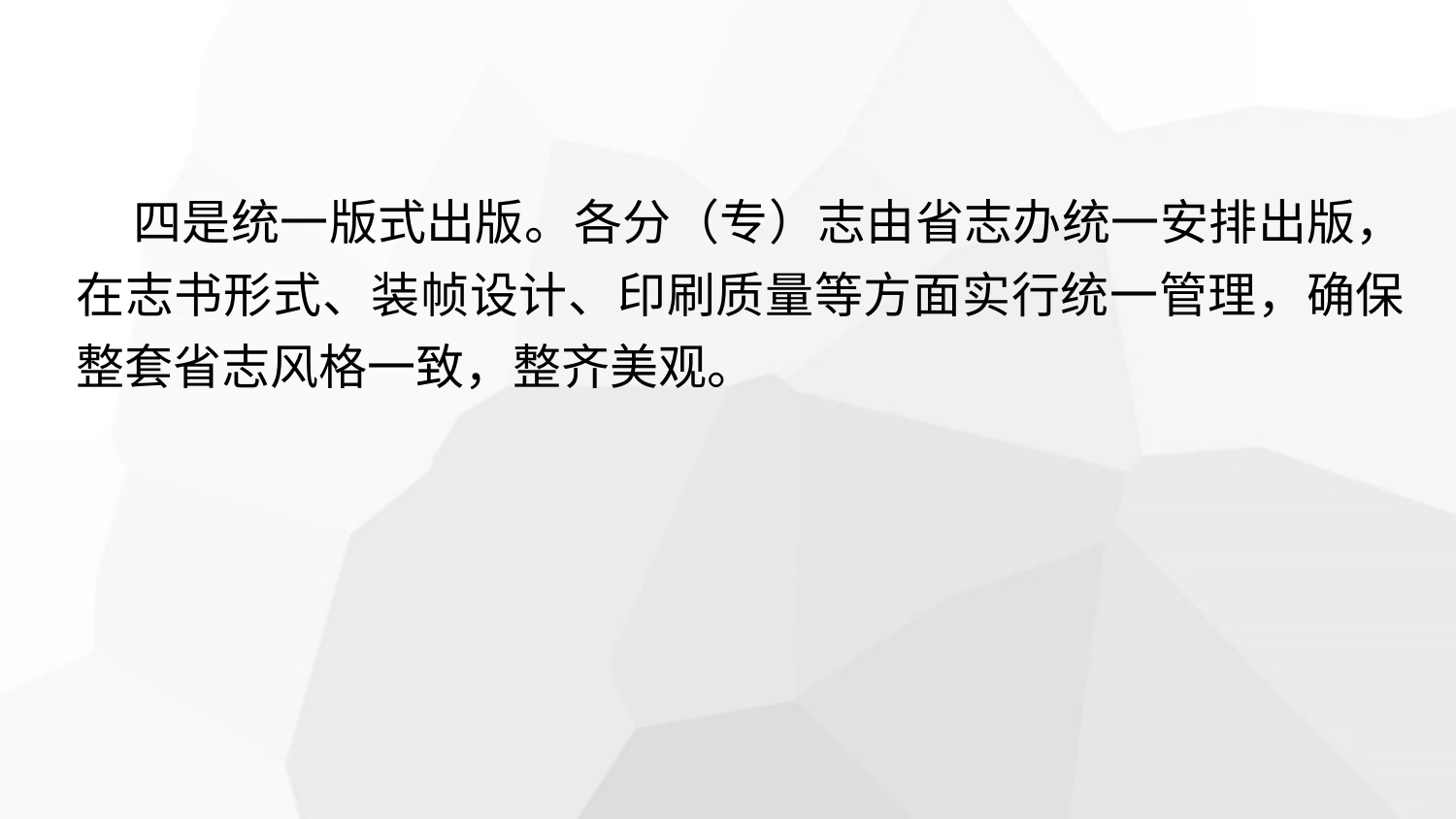

四是统一版式出版。各分（专）志由省志办统一安排出版，在志书形式、装帧设计、印刷质量等方面实行统一管理，确保整套省志风格一致，整齐美观。